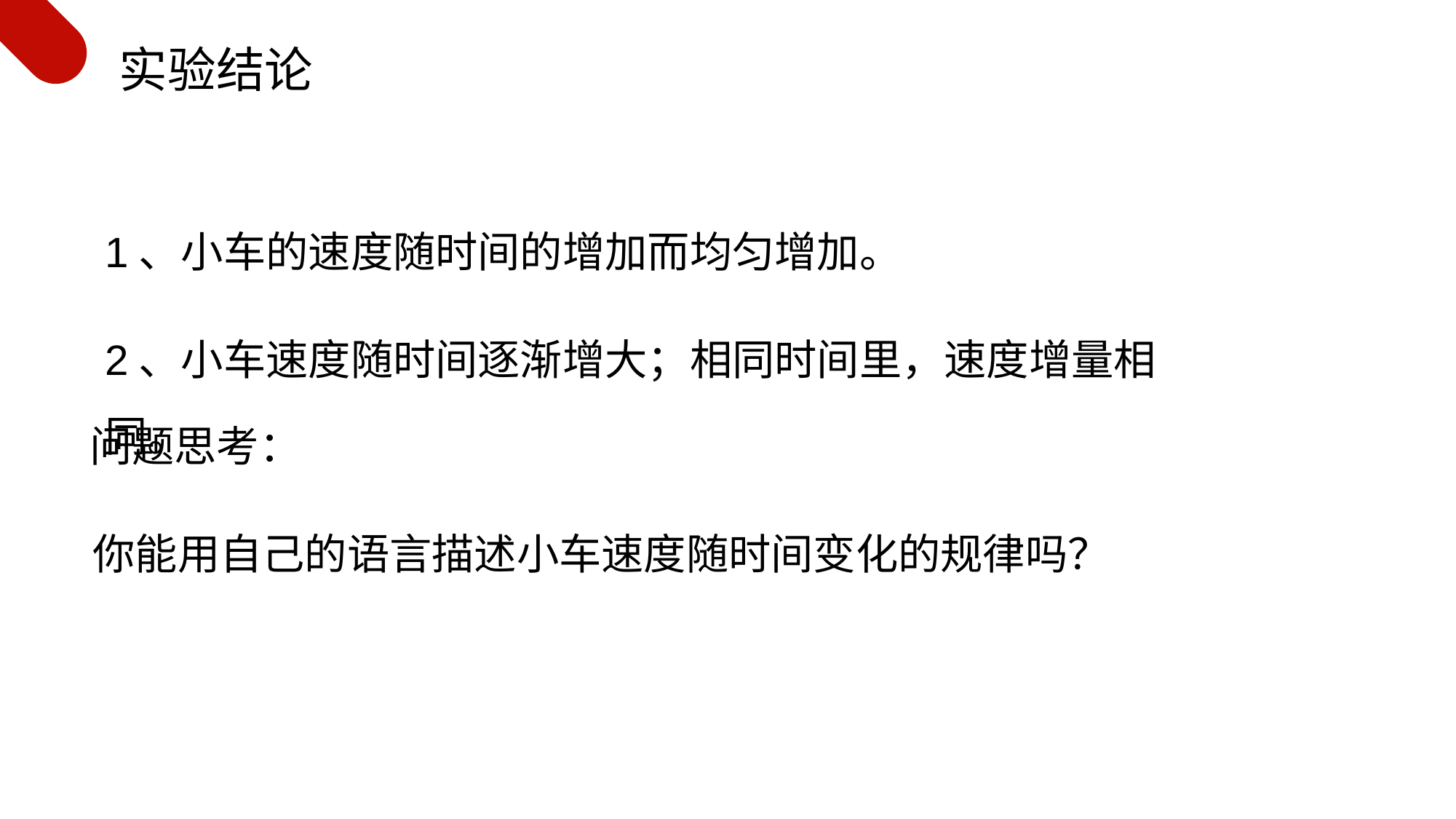

实验结论
1、小车的速度随时间的增加而均匀增加。
2、小车速度随时间逐渐增大；相同时间里，速度增量相同。
问题思考：
你能用自己的语言描述小车速度随时间变化的规律吗？